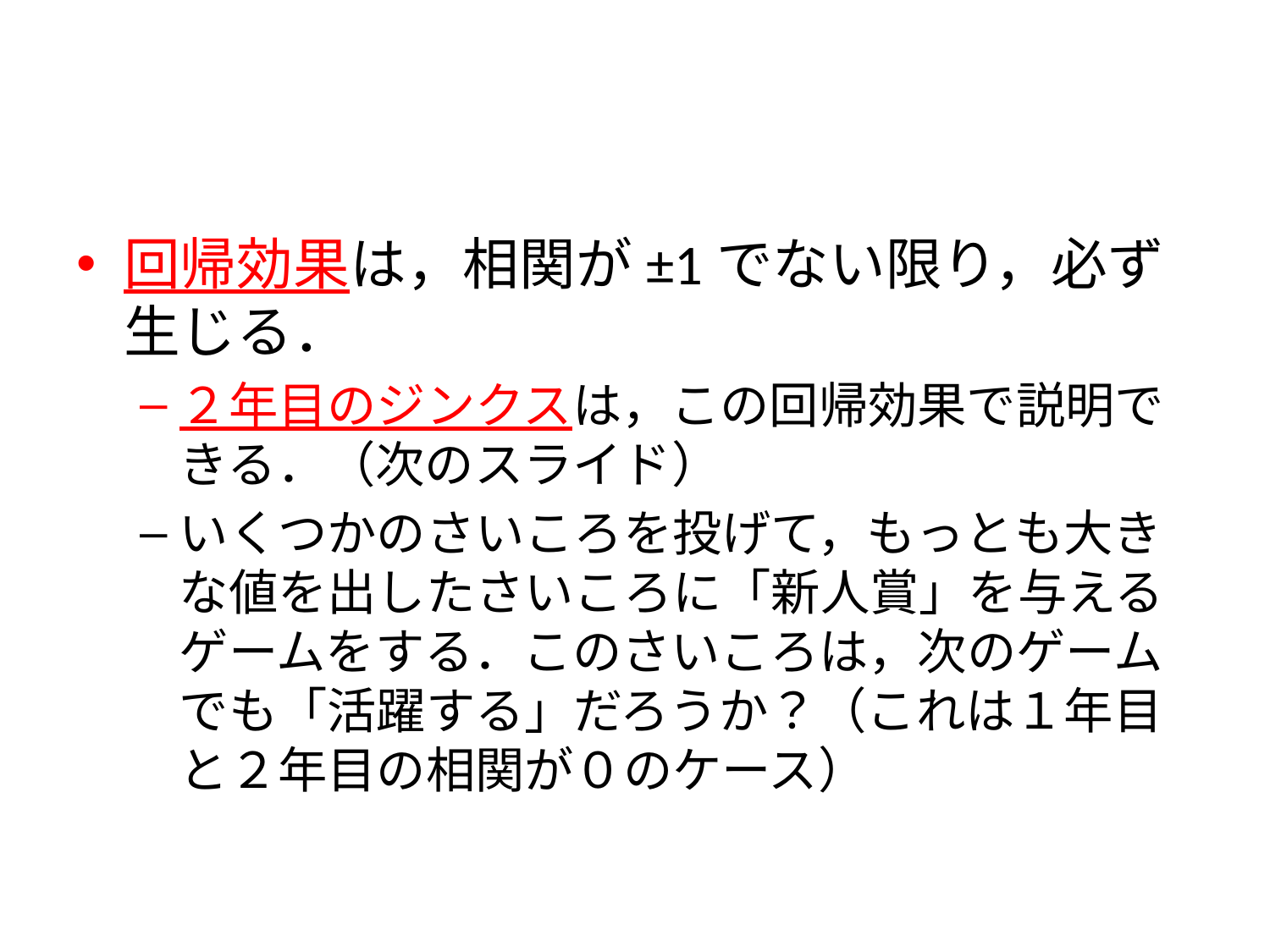

#
回帰効果は，相関が±1でない限り，必ず生じる．
２年目のジンクスは，この回帰効果で説明できる．（次のスライド）
いくつかのさいころを投げて，もっとも大きな値を出したさいころに「新人賞」を与えるゲームをする．このさいころは，次のゲームでも「活躍する」だろうか？（これは１年目と２年目の相関が０のケース）